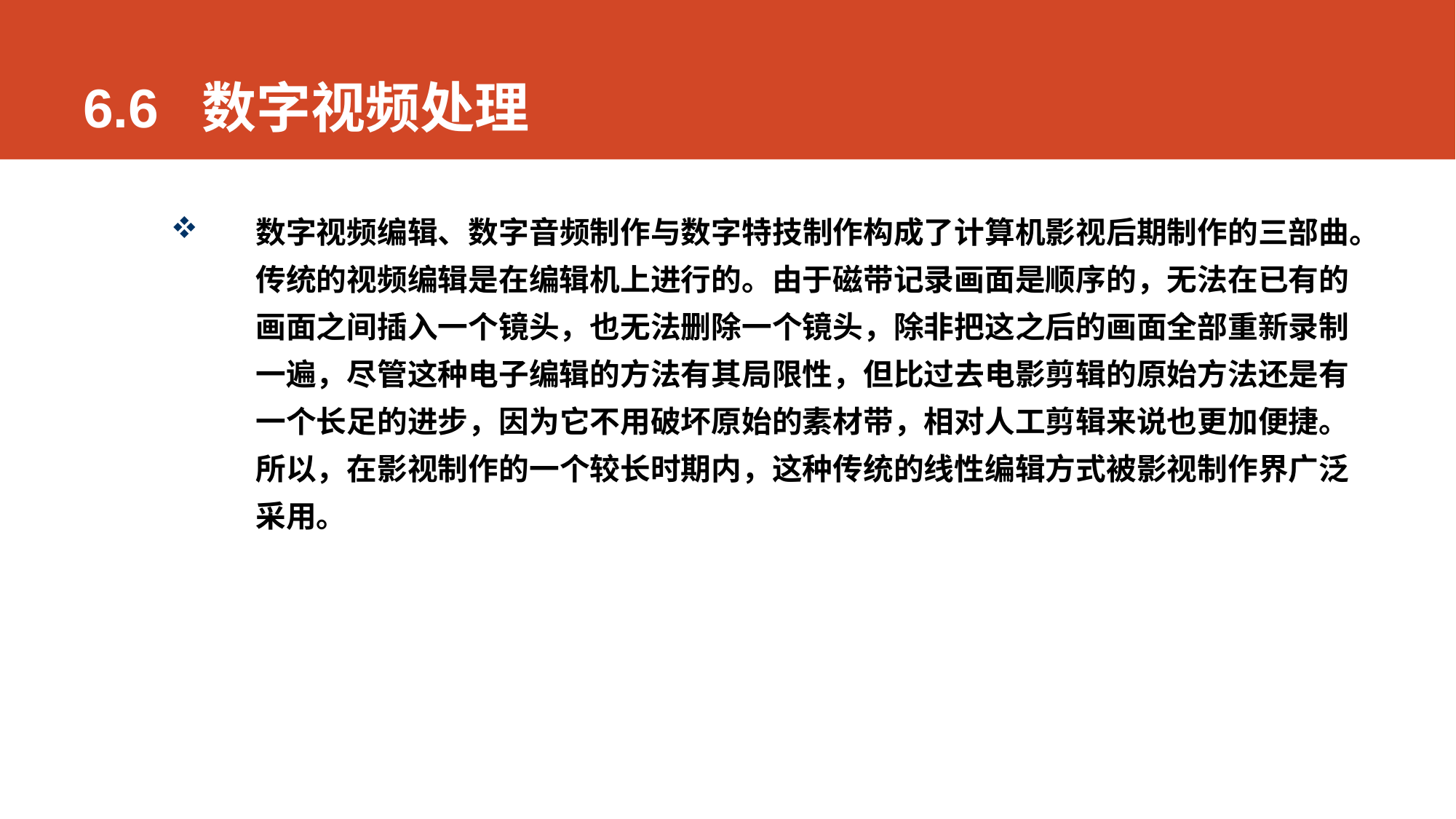

# 6.6  数字视频处理
数字视频编辑、数字音频制作与数字特技制作构成了计算机影视后期制作的三部曲。传统的视频编辑是在编辑机上进行的。由于磁带记录画面是顺序的，无法在已有的画面之间插入一个镜头，也无法删除一个镜头，除非把这之后的画面全部重新录制一遍，尽管这种电子编辑的方法有其局限性，但比过去电影剪辑的原始方法还是有一个长足的进步，因为它不用破坏原始的素材带，相对人工剪辑来说也更加便捷。所以，在影视制作的一个较长时期内，这种传统的线性编辑方式被影视制作界广泛采用。